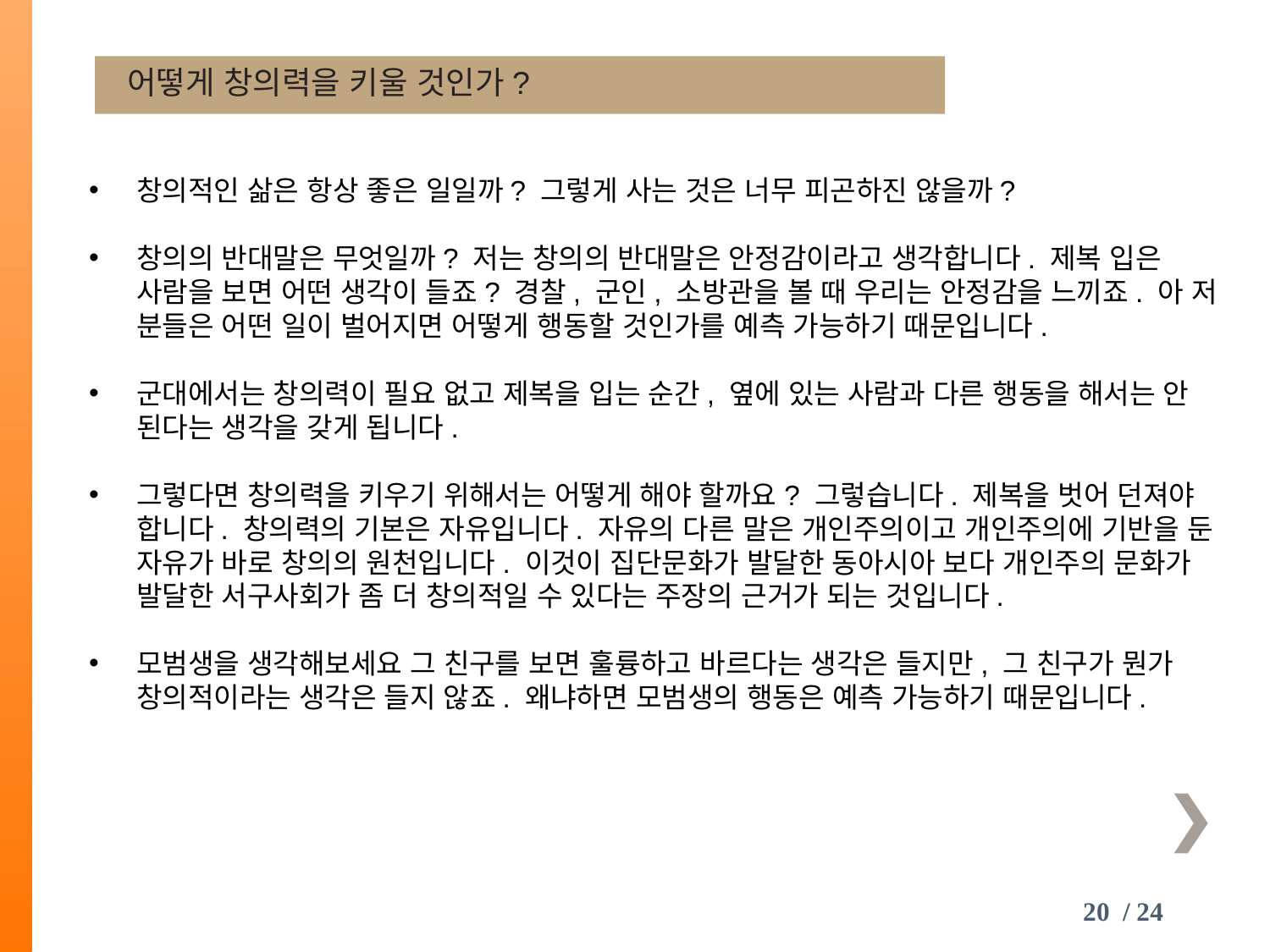

어떻게 창의력을 키울 것인가?

창의적인 삶은 항상 좋은 일일까? 그렇게 사는 것은 너무 피곤하진 않을까?

창의의 반대말은 무엇일까? 저는 창의의 반대말은 안정감이라고 생각합니다. 제복 입은 사람을 보면 어떤 생각이 들죠? 경찰, 군인, 소방관을 볼 때 우리는 안정감을 느끼죠. 아 저 분들은 어떤 일이 벌어지면 어떻게 행동할 것인가를 예측 가능하기 때문입니다.

군대에서는 창의력이 필요 없고 제복을 입는 순간, 옆에 있는 사람과 다른 행동을 해서는 안 된다는 생각을 갖게 됩니다.

그렇다면 창의력을 키우기 위해서는 어떻게 해야 할까요? 그렇습니다. 제복을 벗어 던져야 합니다. 창의력의 기본은 자유입니다. 자유의 다른 말은 개인주의이고 개인주의에 기반을 둔 자유가 바로 창의의 원천입니다. 이것이 집단문화가 발달한 동아시아 보다 개인주의 문화가 발달한 서구사회가 좀 더 창의적일 수 있다는 주장의 근거가 되는 것입니다.

모범생을 생각해보세요 그 친구를 보면 훌륭하고 바르다는 생각은 들지만, 그 친구가 뭔가 창의적이라는 생각은 들지 않죠. 왜냐하면 모범생의 행동은 예측 가능하기 때문입니다.
20  / 24